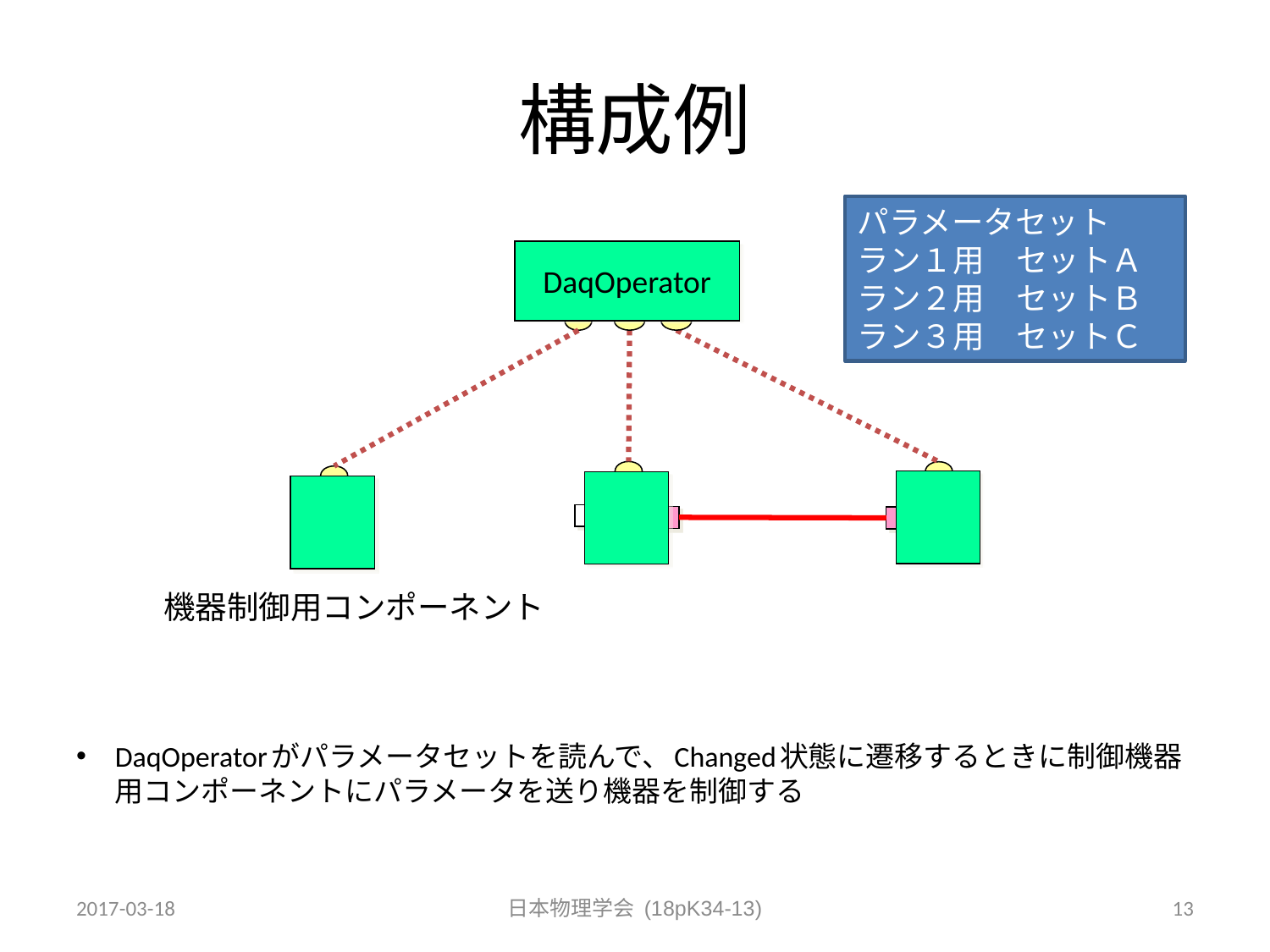

# 構成例
パラメータセット
ラン１用　セットＡ
ラン２用　セットＢ
ラン３用　セットＣ
DaqOperator

機器制御用コンポーネント
DaqOperatorがパラメータセットを読んで、Changed状態に遷移するときに制御機器用コンポーネントにパラメータを送り機器を制御する
2017-03-18
日本物理学会 (18pK34-13)
13